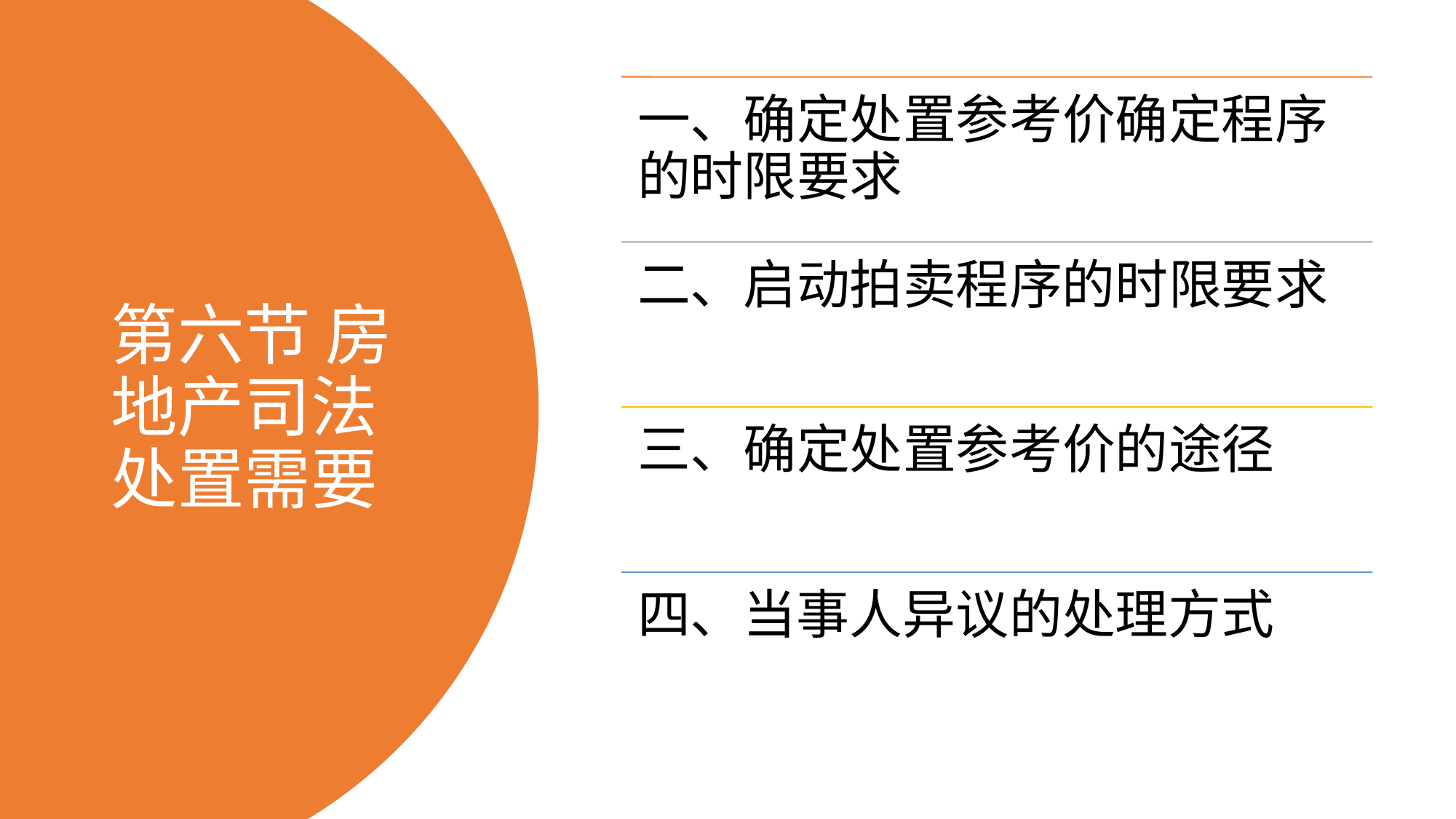

一、确定处置参考价确定程序的时限要求
二、启动拍卖程序的时限要求
三、确定处置参考价的途径
四、当事人异议的处理方式
# 第六节 房地产司法处置需要